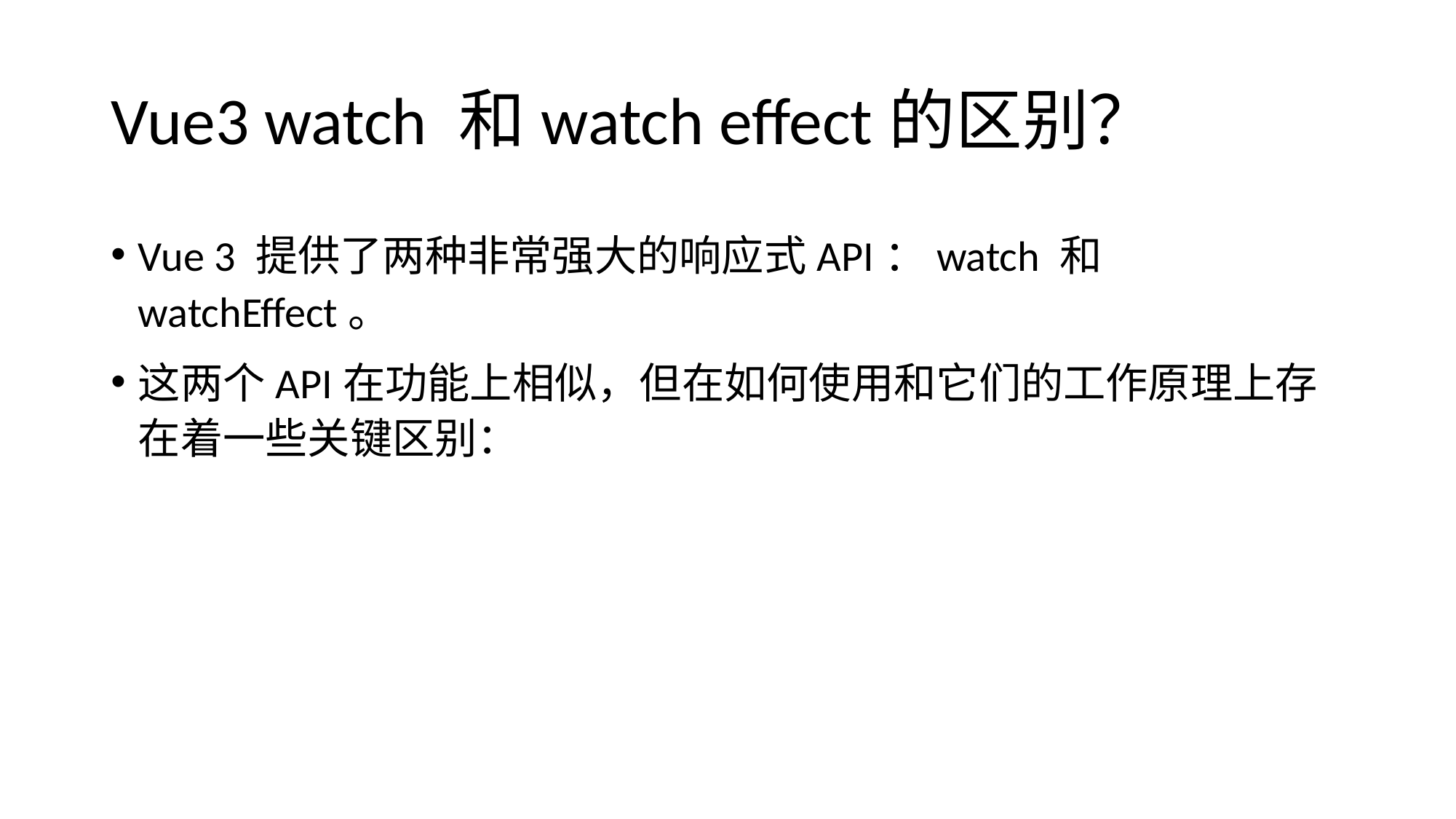

# Vue3 watch 和watch effect的区别？
Vue 3 提供了两种非常强大的响应式API：watch 和 watchEffect。
这两个API在功能上相似，但在如何使用和它们的工作原理上存在着一些关键区别：